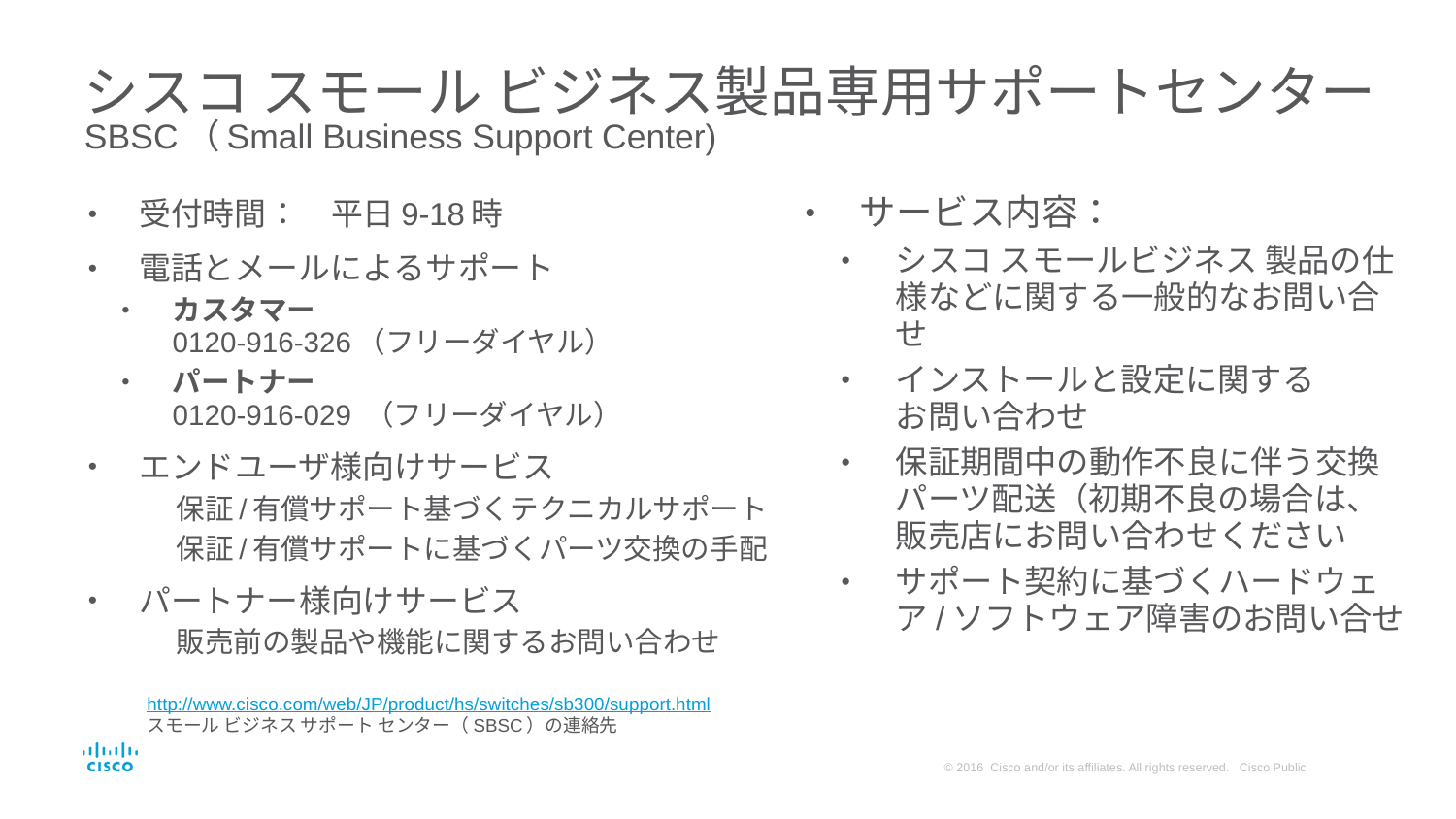

# シスコ スモール ビジネス製品専用サポートセンター SBSC（Small Business Support Center)
サービス内容：
シスコ スモールビジネス 製品の仕様などに関する一般的なお問い合せ
インストールと設定に関する
お問い合わせ
保証期間中の動作不良に伴う交換パーツ配送（初期不良の場合は、販売店にお問い合わせください
サポート契約に基づくハードウェア/ソフトウェア障害のお問い合せ
受付時間：　平日9-18時
電話とメールによるサポート
カスタマー
0120-916-326（フリーダイヤル）
パートナー
0120-916-029 （フリーダイヤル）
エンドユーザ様向けサービス
	保証/有償サポート基づくテクニカルサポート
	保証/有償サポートに基づくパーツ交換の手配
パートナー様向けサービス
	販売前の製品や機能に関するお問い合わせ
http://www.cisco.com/web/JP/product/hs/switches/sb300/support.html
スモール ビジネス サポート センター（SBSC）の連絡先